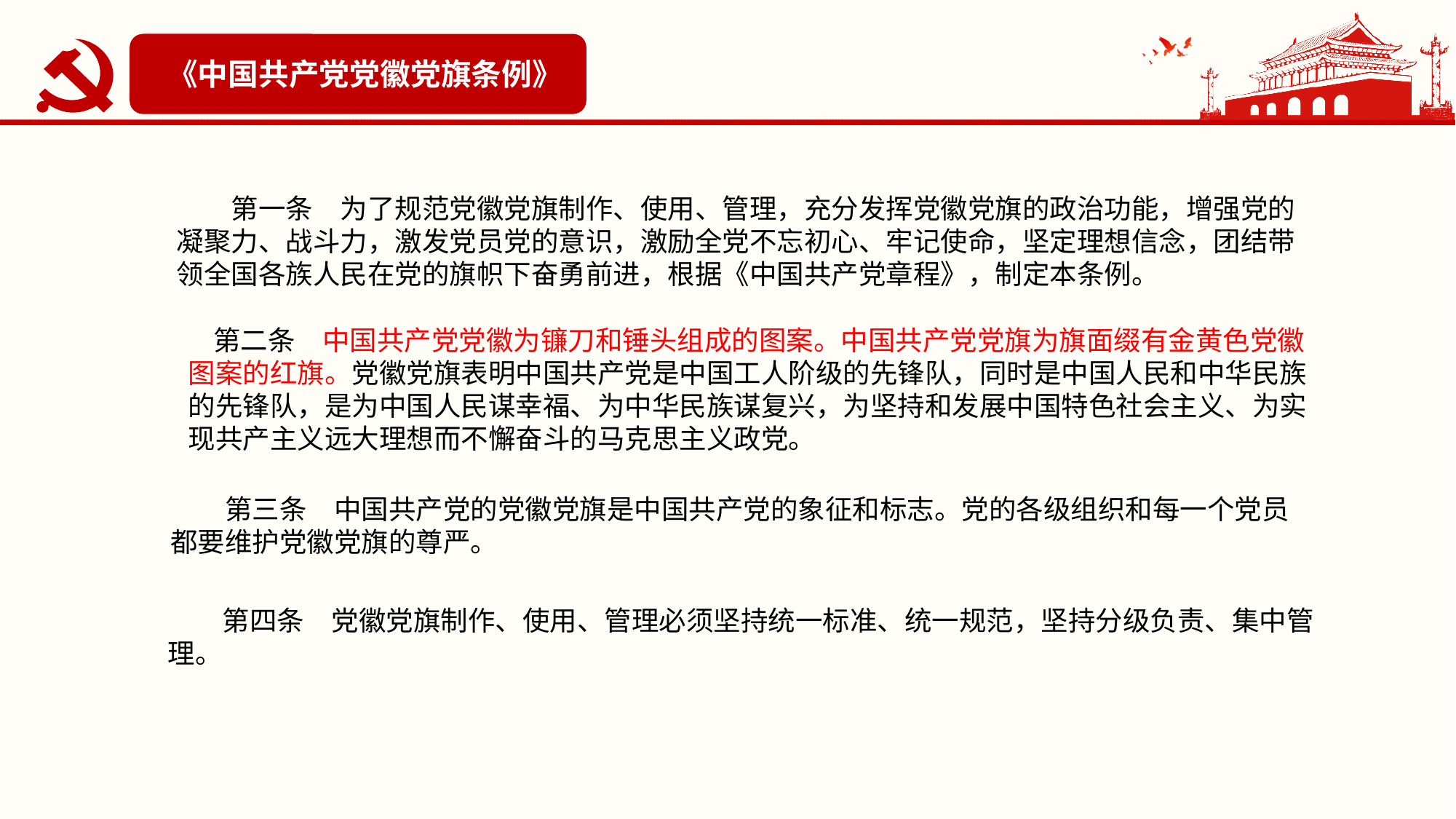

《中国共产党党徽党旗条例》
　　第一条　为了规范党徽党旗制作、使用、管理，充分发挥党徽党旗的政治功能，增强党的凝聚力、战斗力，激发党员党的意识，激励全党不忘初心、牢记使命，坚定理想信念，团结带领全国各族人民在党的旗帜下奋勇前进，根据《中国共产党章程》，制定本条例。
   第二条　中国共产党党徽为镰刀和锤头组成的图案。中国共产党党旗为旗面缀有金黄色党徽图案的红旗。党徽党旗表明中国共产党是中国工人阶级的先锋队，同时是中国人民和中华民族的先锋队，是为中国人民谋幸福、为中华民族谋复兴，为坚持和发展中国特色社会主义、为实现共产主义远大理想而不懈奋斗的马克思主义政党。
　　第三条　中国共产党的党徽党旗是中国共产党的象征和标志。党的各级组织和每一个党员都要维护党徽党旗的尊严。
　　第四条　党徽党旗制作、使用、管理必须坚持统一标准、统一规范，坚持分级负责、集中管理。